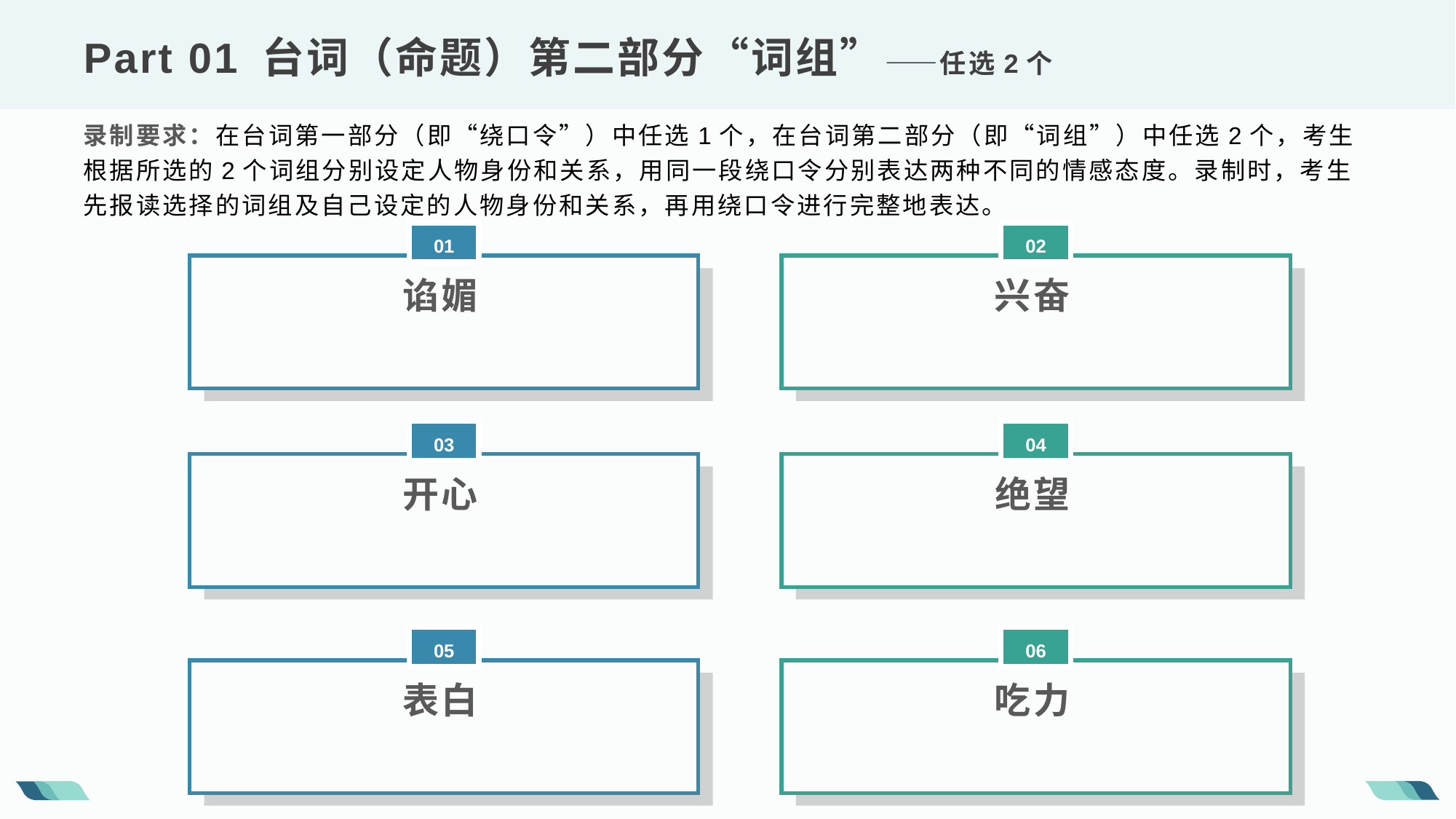

Part 01 台词（命题）第二部分“词组”——任选2个
录制要求：在台词第一部分（即“绕口令”）中任选1个，在台词第二部分（即“词组”）中任选2个，考生根据所选的2个词组分别设定人物身份和关系，用同一段绕口令分别表达两种不同的情感态度。录制时，考生先报读选择的词组及自己设定的人物身份和关系，再用绕口令进行完整地表达。

01
02
谄媚
兴奋

03
04
开心
绝望

05
06
表白
吃力